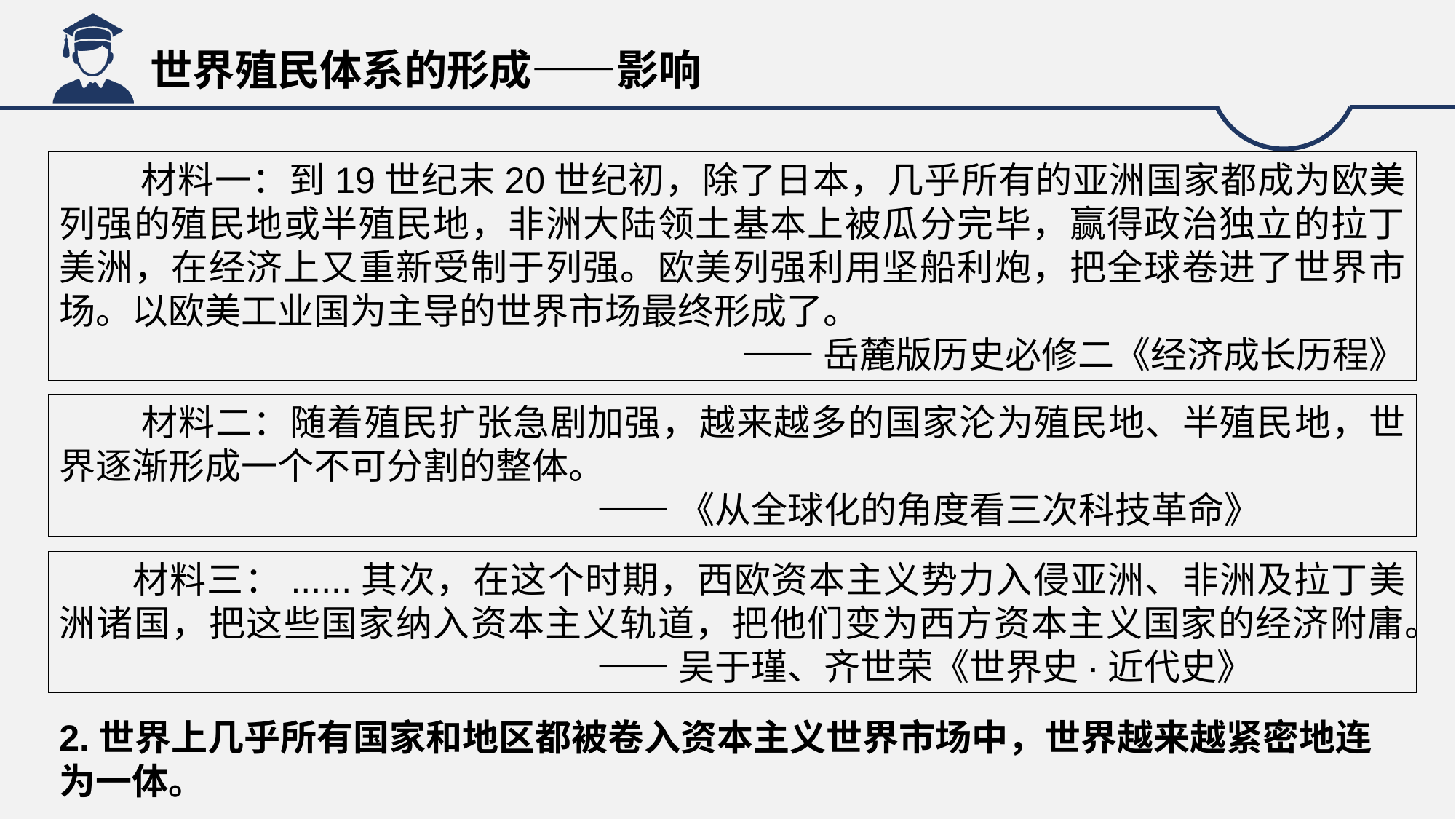

世界殖民体系的形成——影响
  材料一：到19世纪末20世纪初，除了日本，几乎所有的亚洲国家都成为欧美列强的殖民地或半殖民地，非洲大陆领土基本上被瓜分完毕，赢得政治独立的拉丁美洲，在经济上又重新受制于列强。欧美列强利用坚船利炮，把全球卷进了世界市场。以欧美工业国为主导的世界市场最终形成了。
——岳麓版历史必修二《经济成长历程》
  材料二：随着殖民扩张急剧加强，越来越多的国家沦为殖民地、半殖民地，世界逐渐形成一个不可分割的整体。
                                                           ——《从全球化的角度看三次科技革命》
 材料三：......其次，在这个时期，西欧资本主义势力入侵亚洲、非洲及拉丁美洲诸国，把这些国家纳入资本主义轨道，把他们变为西方资本主义国家的经济附庸。
                                                           ——吴于瑾、齐世荣《世界史·近代史》
2.世界上几乎所有国家和地区都被卷入资本主义世界市场中，世界越来越紧密地连为一体。